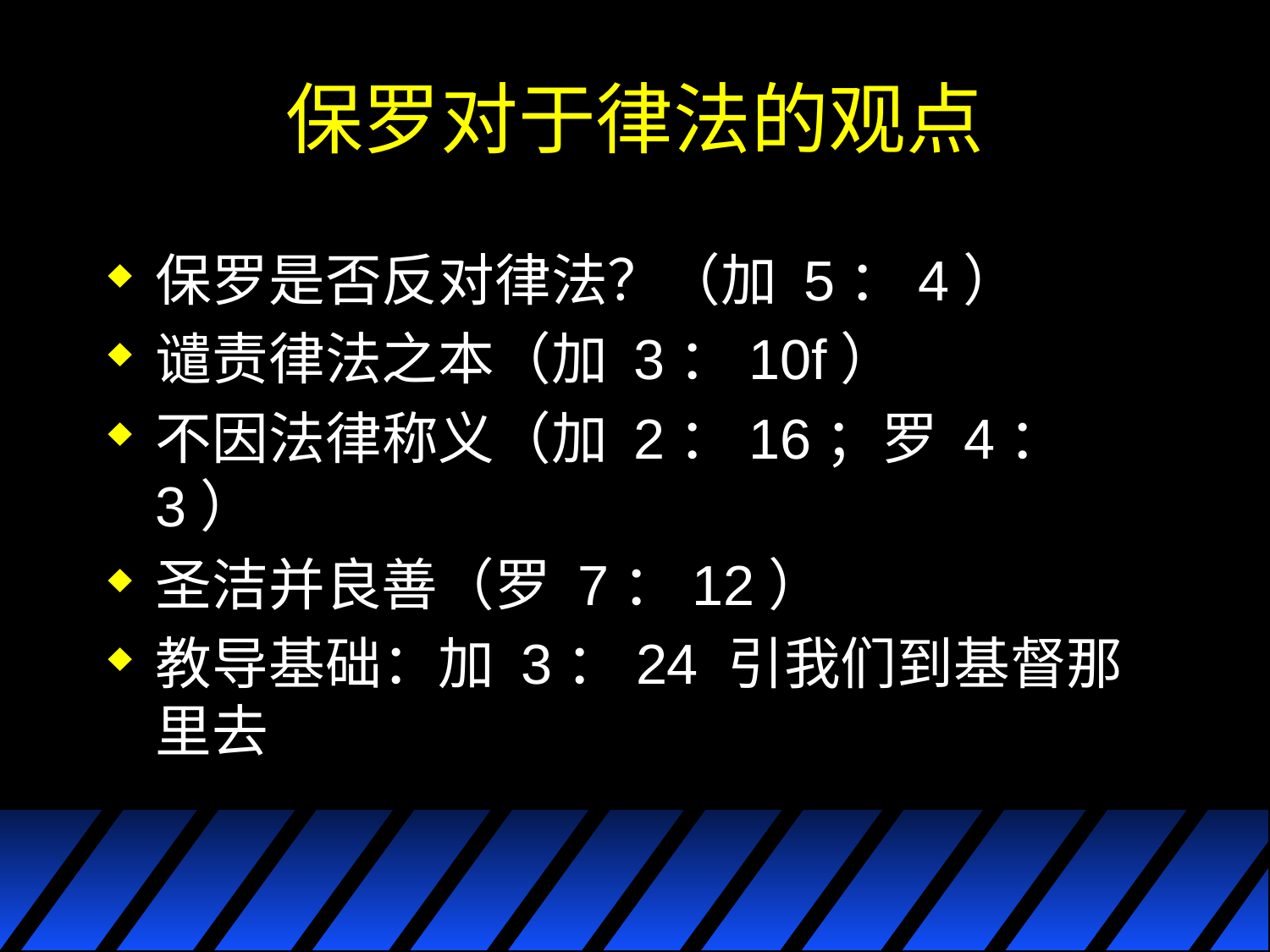

# 保罗对于律法的观点
保罗是否反对律法？（加 5：4）
谴责律法之本（加 3：10f）
不因法律称义（加 2：16；罗 4：3）
圣洁并良善（罗 7：12）
教导基础：加 3：24 引我们到基督那里去